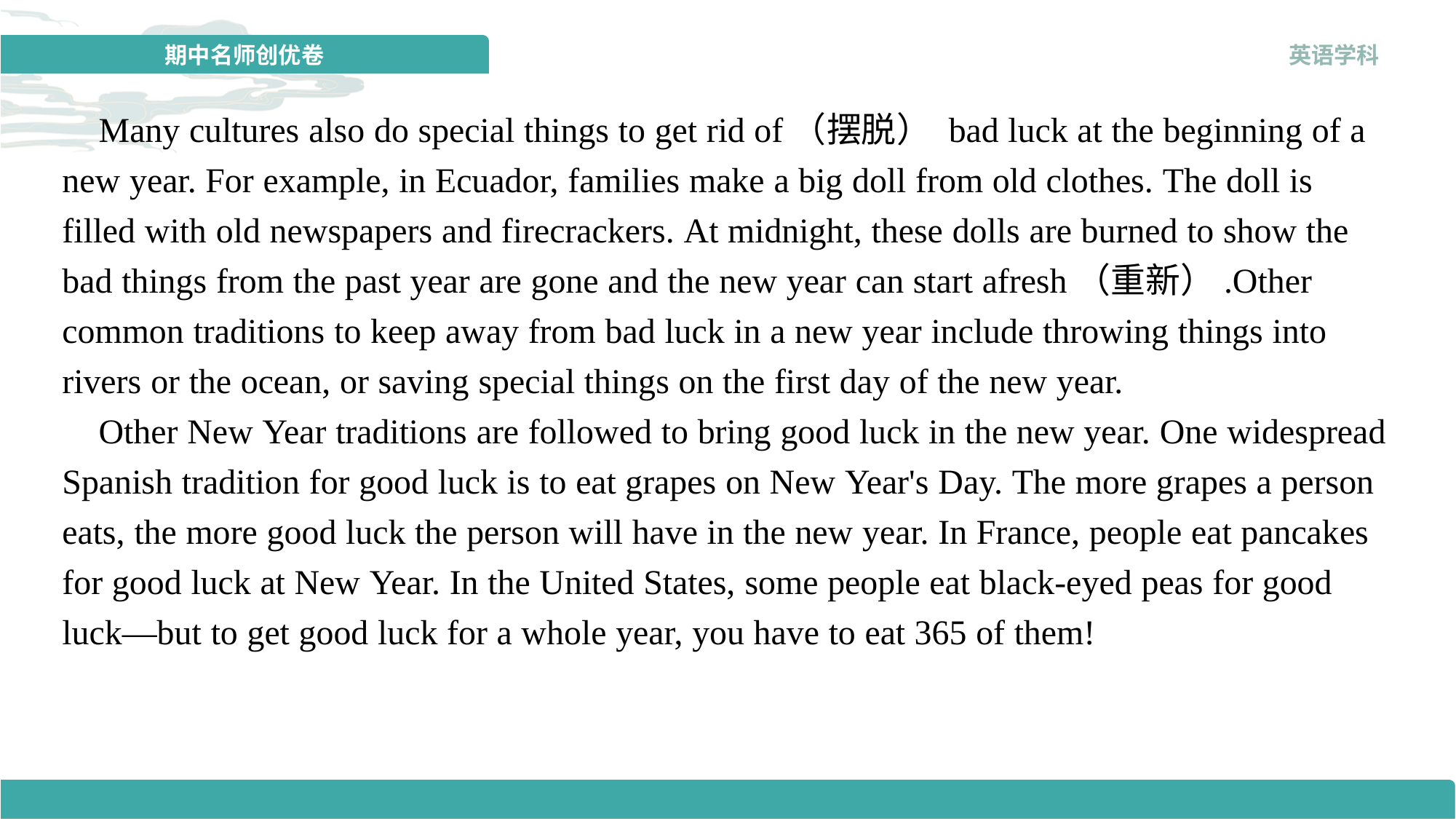

Many cultures also do special things to get rid of（摆脱） bad luck at the beginning of a new year. For example, in Ecuador, families make a big doll from old clothes. The doll is filled with old newspapers and firecrackers. At midnight, these dolls are burned to show the bad things from the past year are gone and the new year can start afresh（重新）.Other common traditions to keep away from bad luck in a new year include throwing things into rivers or the ocean, or saving special things on the first day of the new year.
    Other New Year traditions are followed to bring good luck in the new year. One widespread Spanish tradition for good luck is to eat grapes on New Year's Day. The more grapes a person eats, the more good luck the person will have in the new year. In France, people eat pancakes for good luck at New Year. In the United States, some people eat black-eyed peas for good luck—but to get good luck for a whole year, you have to eat 365 of them!